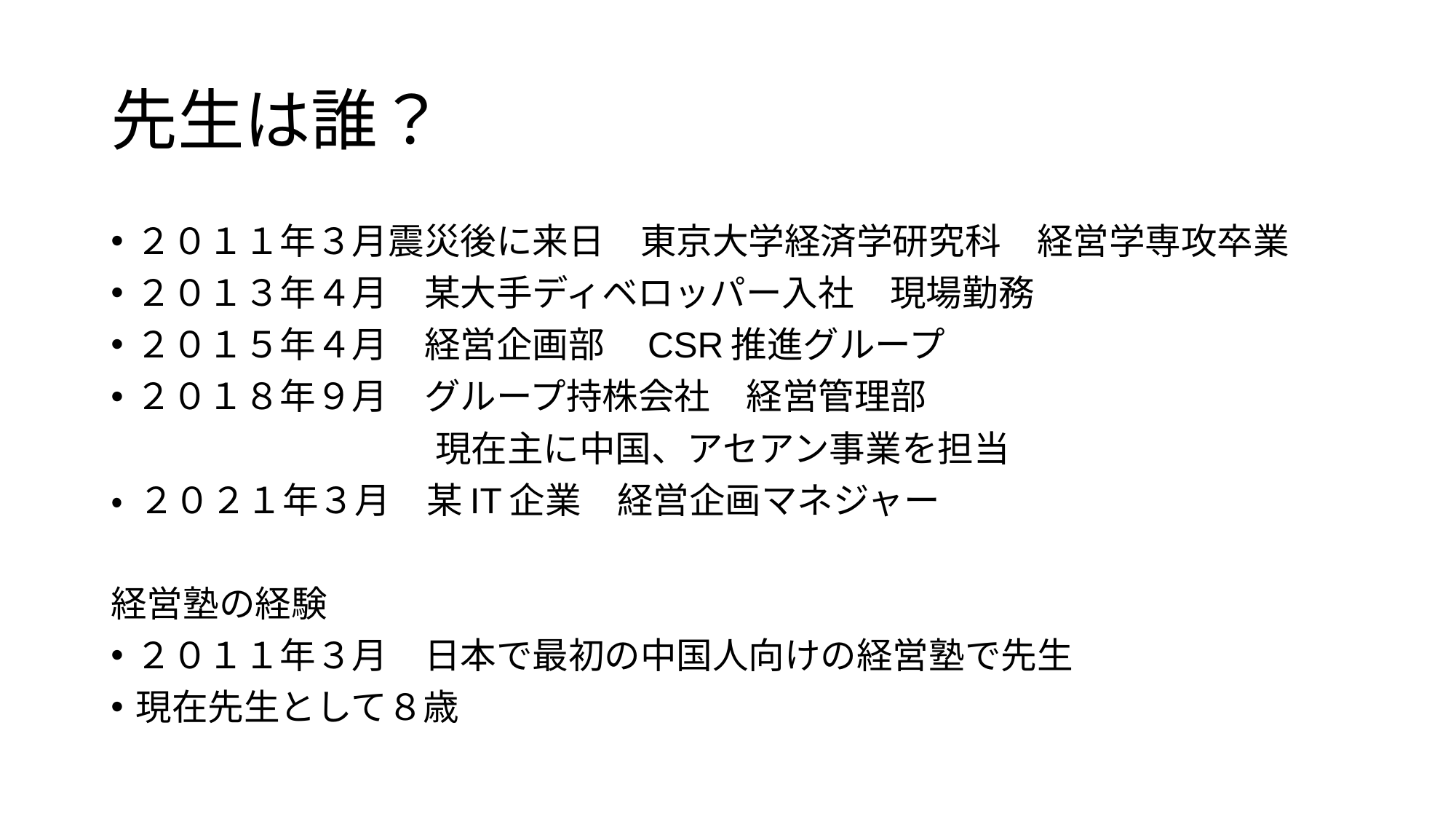

# 先生は誰？
２０１１年３月震災後に来日　東京大学経済学研究科　経営学専攻卒業
２０１３年４月　某大手ディベロッパー入社　現場勤務
２０１５年４月　経営企画部　CSR推進グループ
２０１８年９月　グループ持株会社　経営管理部
　　　　　　　　　現在主に中国、アセアン事業を担当
• ２０２１年３月　某IT企業　経営企画マネジャー

経営塾の経験
２０１１年３月　日本で最初の中国人向けの経営塾で先生
現在先生として８歳